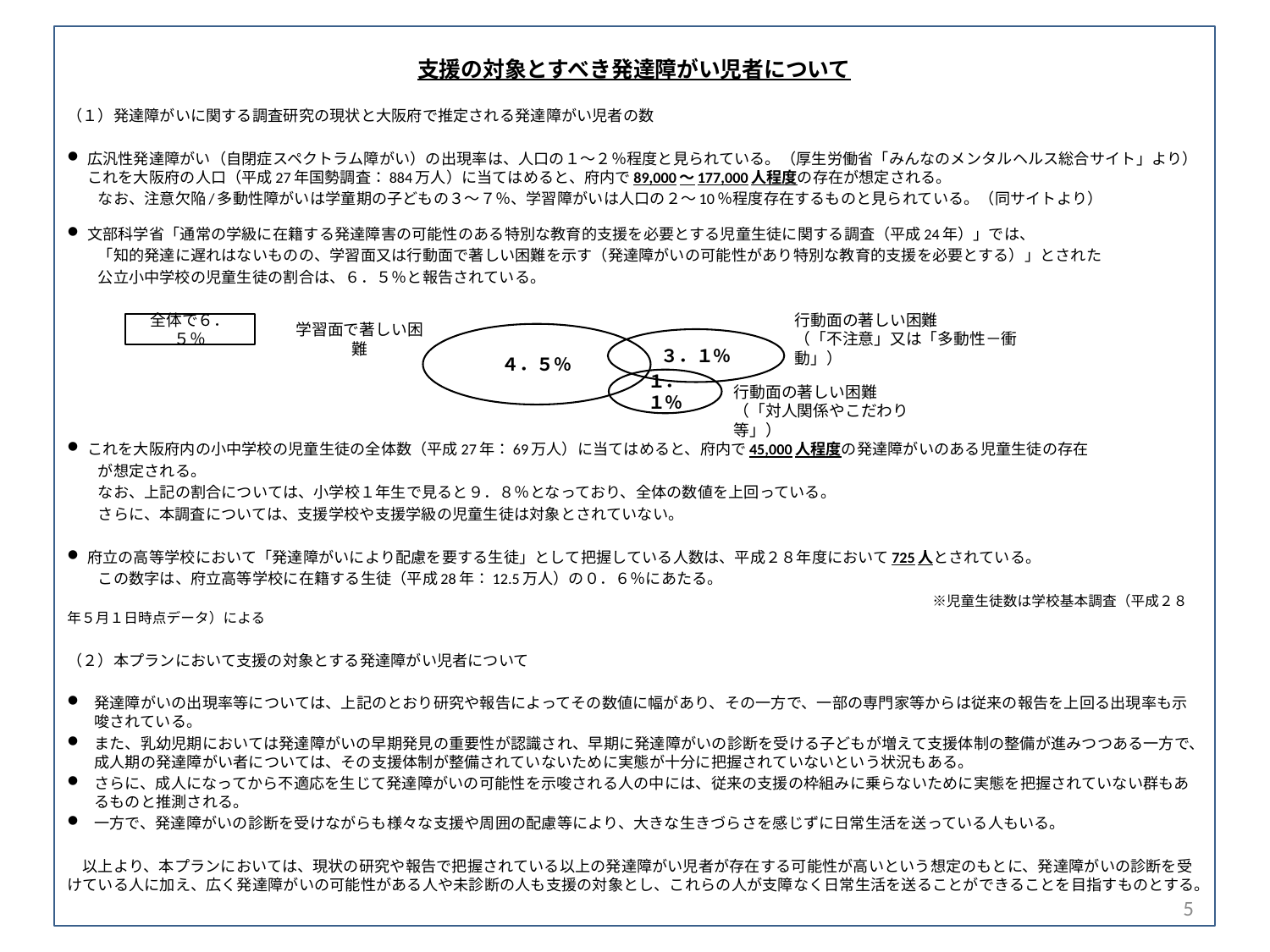

支援の対象とすべき発達障がい児者について

（１）発達障がいに関する調査研究の現状と大阪府で推定される発達障がい児者の数

広汎性発達障がい（自閉症スペクトラム障がい）の出現率は、人口の１～２％程度と見られている。（厚生労働省「みんなのメンタルヘルス総合サイト」より）これを大阪府の人口（平成27年国勢調査：884万人）に当てはめると、府内で89,000～177,000人程度の存在が想定される。
　　なお、注意欠陥/多動性障がいは学童期の子どもの３～７％、学習障がいは人口の２～10％程度存在するものと見られている。（同サイトより）

文部科学省「通常の学級に在籍する発達障害の可能性のある特別な教育的支援を必要とする児童生徒に関する調査（平成24年）」では、
　　「知的発達に遅れはないものの、学習面又は行動面で著しい困難を示す（発達障がいの可能性があり特別な教育的支援を必要とする）」とされた
　　公立小中学校の児童生徒の割合は、６．５％と報告されている。

これを大阪府内の小中学校の児童生徒の全体数（平成27年：69万人）に当てはめると、府内で45,000人程度の発達障がいのある児童生徒の存在
　　が想定される。
　　なお、上記の割合については、小学校１年生で見ると９．８％となっており、全体の数値を上回っている。
　　さらに、本調査については、支援学校や支援学級の児童生徒は対象とされていない。

府立の高等学校において「発達障がいにより配慮を要する生徒」として把握している人数は、平成２８年度において725人とされている。
　　この数字は、府立高等学校に在籍する生徒（平成28年：12.5万人）の０．６％にあたる。
　　　　　　　　　　　　　　　　　　　　　　　　　　　　　　　　　　　　　　　　　　　　　　　　　　　　　　　　※児童生徒数は学校基本調査（平成２８年５月１日時点データ）による

（２）本プランにおいて支援の対象とする発達障がい児者について

発達障がいの出現率等については、上記のとおり研究や報告によってその数値に幅があり、その一方で、一部の専門家等からは従来の報告を上回る出現率も示唆されている。
また、乳幼児期においては発達障がいの早期発見の重要性が認識され、早期に発達障がいの診断を受ける子どもが増えて支援体制の整備が進みつつある一方で、成人期の発達障がい者については、その支援体制が整備されていないために実態が十分に把握されていないという状況もある。
さらに、成人になってから不適応を生じて発達障がいの可能性を示唆される人の中には、従来の支援の枠組みに乗らないために実態を把握されていない群もあるものと推測される。
一方で、発達障がいの診断を受けながらも様々な支援や周囲の配慮等により、大きな生きづらさを感じずに日常生活を送っている人もいる。

　以上より、本プランにおいては、現状の研究や報告で把握されている以上の発達障がい児者が存在する可能性が高いという想定のもとに、発達障がいの診断を受けている人に加え、広く発達障がいの可能性がある人や未診断の人も支援の対象とし、これらの人が支障なく日常生活を送ることができることを目指すものとする。
全体で６．５％
行動面の著しい困難
（「不注意」又は「多動性－衝動」）
学習面で著しい困難
４．５％
３．１％
１．１％
行動面の著しい困難
（「対人関係やこだわり等」）
5